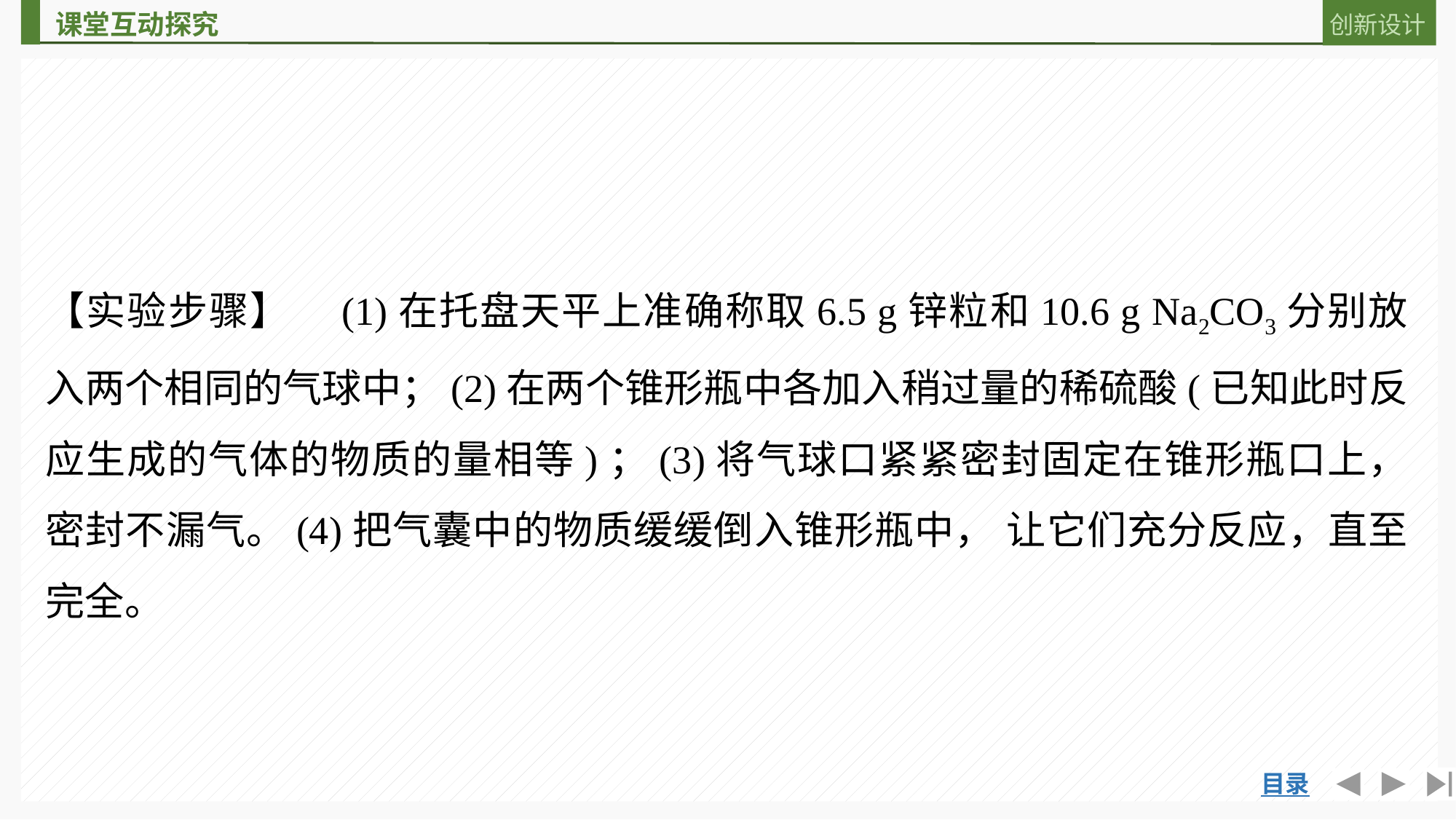

【实验步骤】　(1)在托盘天平上准确称取6.5 g锌粒和10.6 g Na2CO3分别放入两个相同的气球中；(2)在两个锥形瓶中各加入稍过量的稀硫酸(已知此时反应生成的气体的物质的量相等)；(3)将气球口紧紧密封固定在锥形瓶口上， 密封不漏气。(4)把气囊中的物质缓缓倒入锥形瓶中， 让它们充分反应，直至完全。